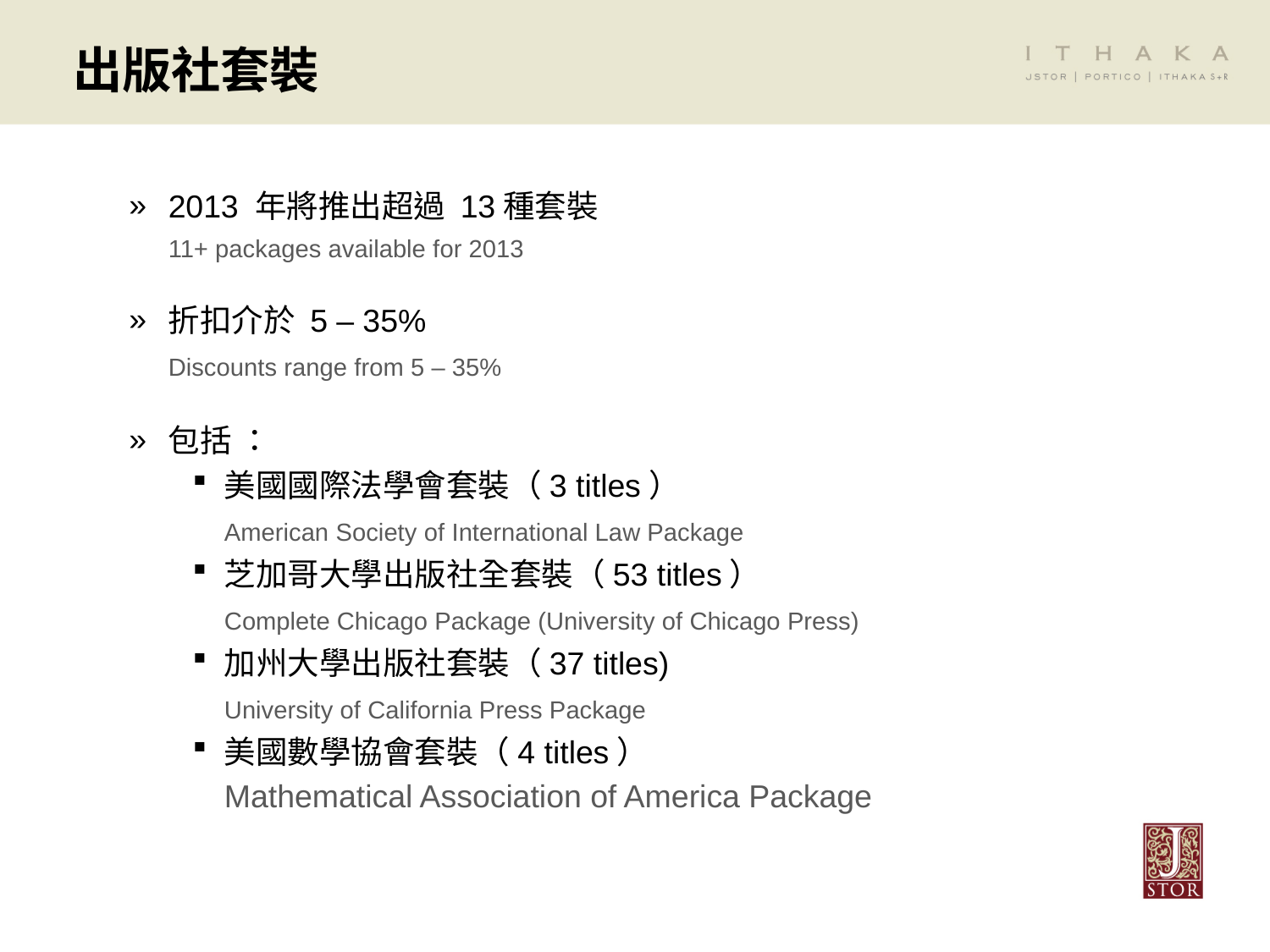

# 出版社套裝
2013 年將推出超過 13種套裝
	11+ packages available for 2013
折扣介於 5 – 35%
	Discounts range from 5 – 35%
包括 ：
美國國際法學會套裝（3 titles）
	American Society of International Law Package
芝加哥大學出版社全套裝（53 titles）
	Complete Chicago Package (University of Chicago Press)
加州大學出版社套裝（37 titles)
	University of California Press Package
美國數學協會套裝（4 titles）
	Mathematical Association of America Package